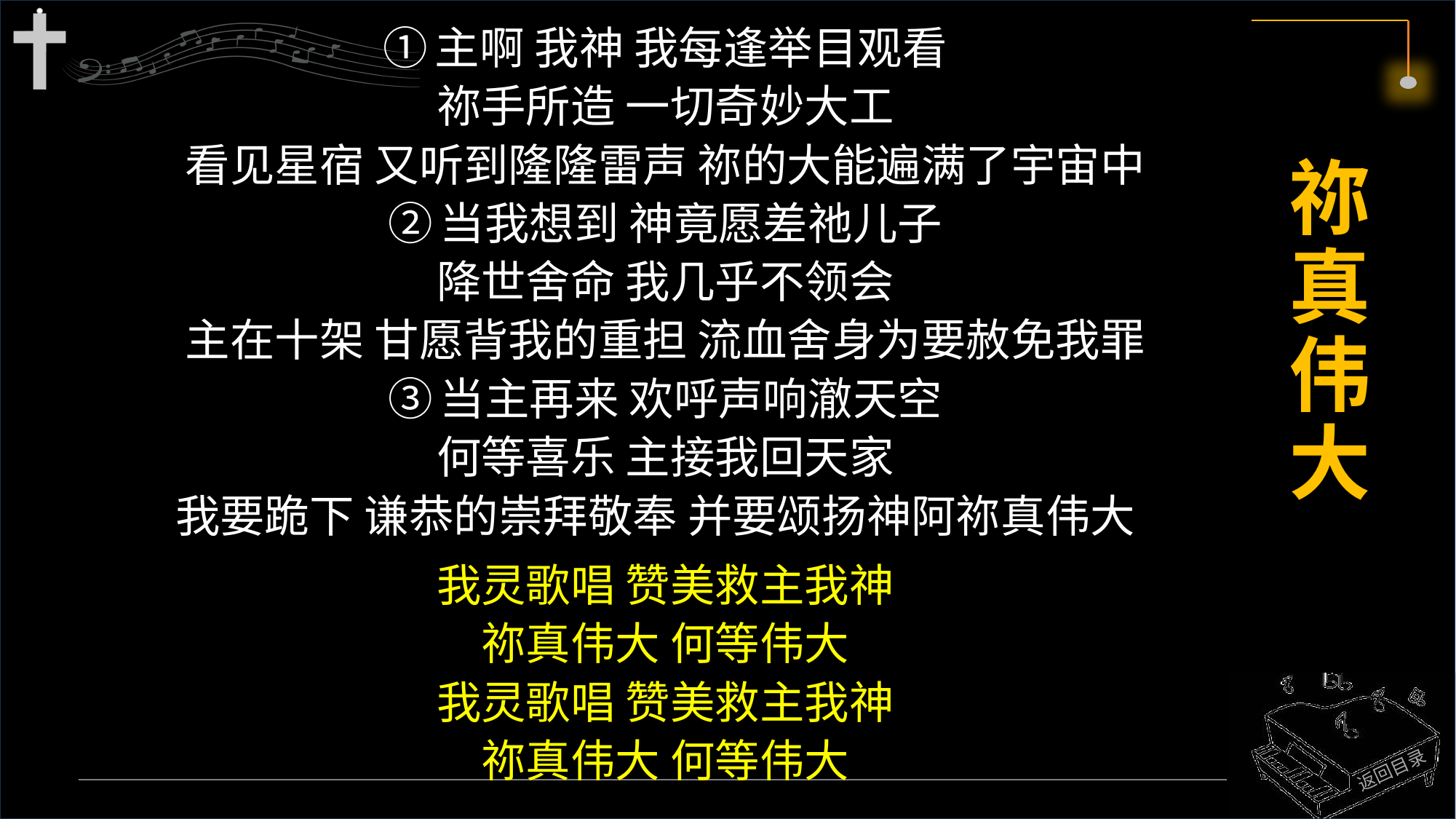

①主啊 我神 我每逢举目观看
祢手所造 一切奇妙大工
看见星宿 又听到隆隆雷声 祢的大能遍满了宇宙中
②当我想到 神竟愿差祂儿子
降世舍命 我几乎不领会
主在十架 甘愿背我的重担 流血舍身为要赦免我罪
③当主再来 欢呼声响澈天空
何等喜乐 主接我回天家
我要跪下 谦恭的崇拜敬奉 并要颂扬神阿祢真伟大

我灵歌唱 赞美救主我神
祢真伟大 何等伟大
我灵歌唱 赞美救主我神
祢真伟大 何等伟大
# 祢真伟大